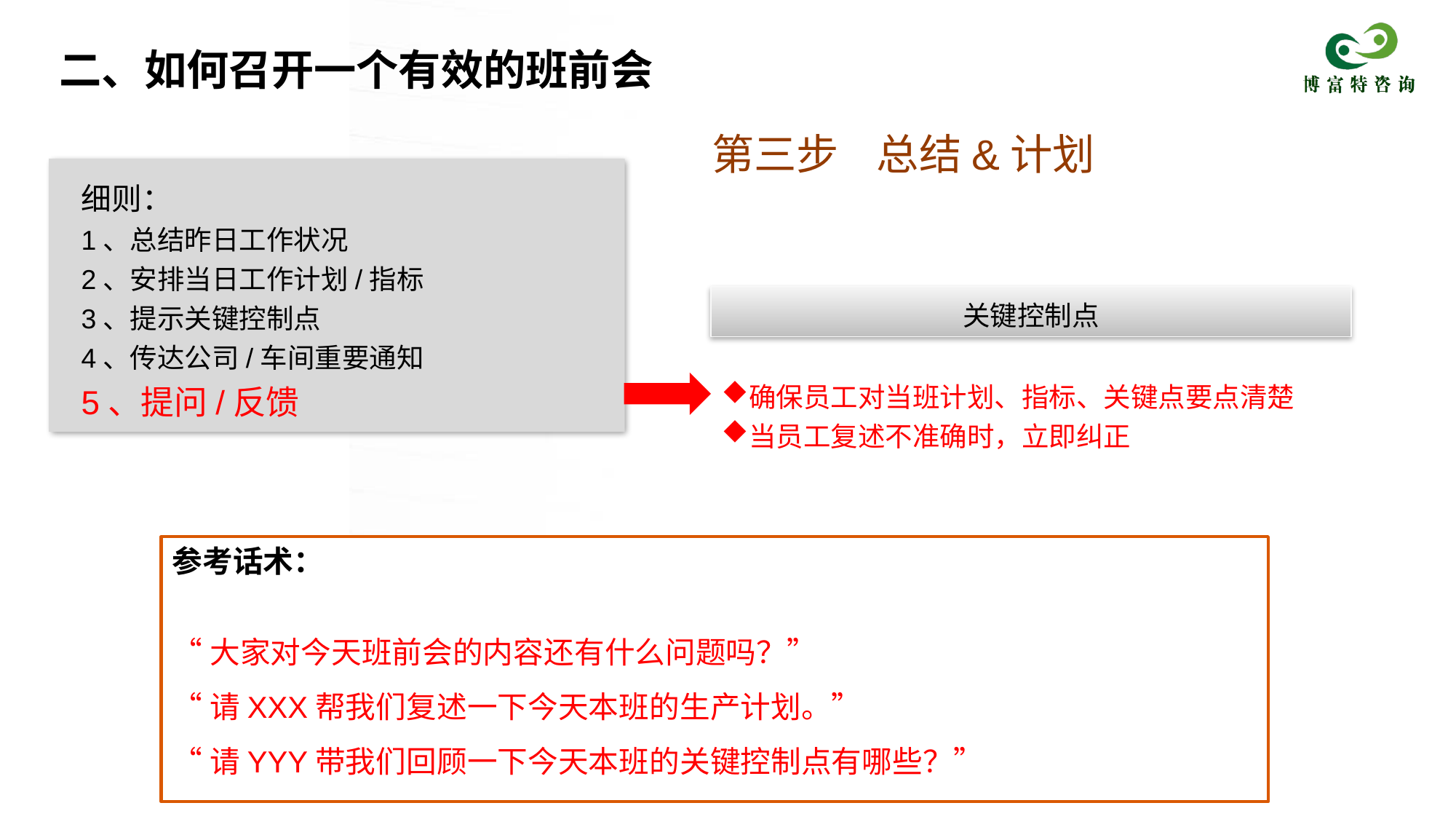

# 二、如何召开一个有效的班前会
第三步    总结&计划

细则：
1、总结昨日工作状况
2、安排当日工作计划/指标
3、提示关键控制点
4、传达公司/车间重要通知
5、提问/反馈
关键控制点
确保员工对当班计划、指标、关键点要点清楚
当员工复述不准确时，立即纠正

参考话术：

“大家对今天班前会的内容还有什么问题吗？”
“请XXX帮我们复述一下今天本班的生产计划。”
“请YYY带我们回顾一下今天本班的关键控制点有哪些？”